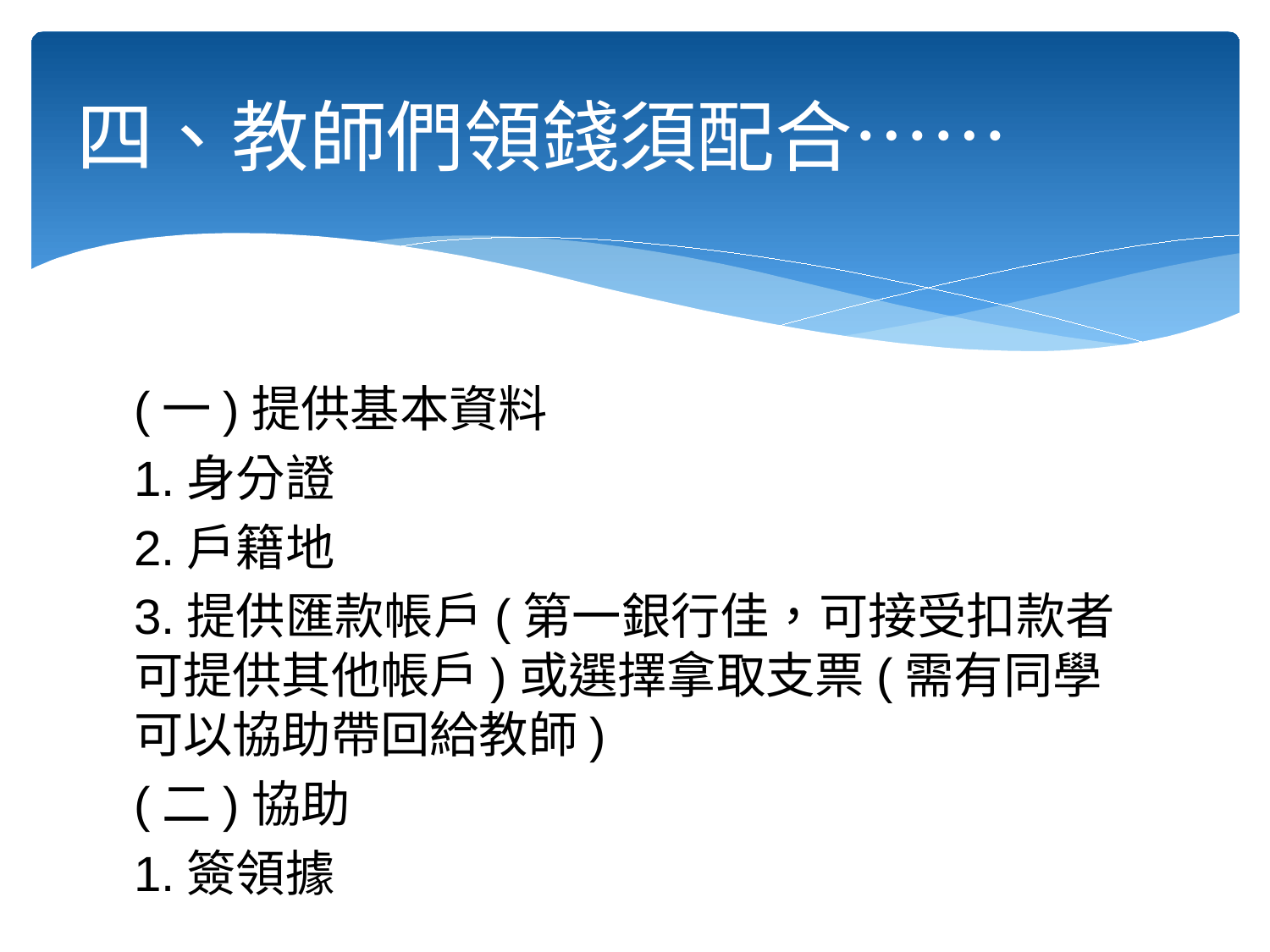

# 四、教師們領錢須配合……
(一)提供基本資料
1.身分證
2.戶籍地
3.提供匯款帳戶(第一銀行佳，可接受扣款者可提供其他帳戶)或選擇拿取支票(需有同學可以協助帶回給教師)
(二)協助
1.簽領據